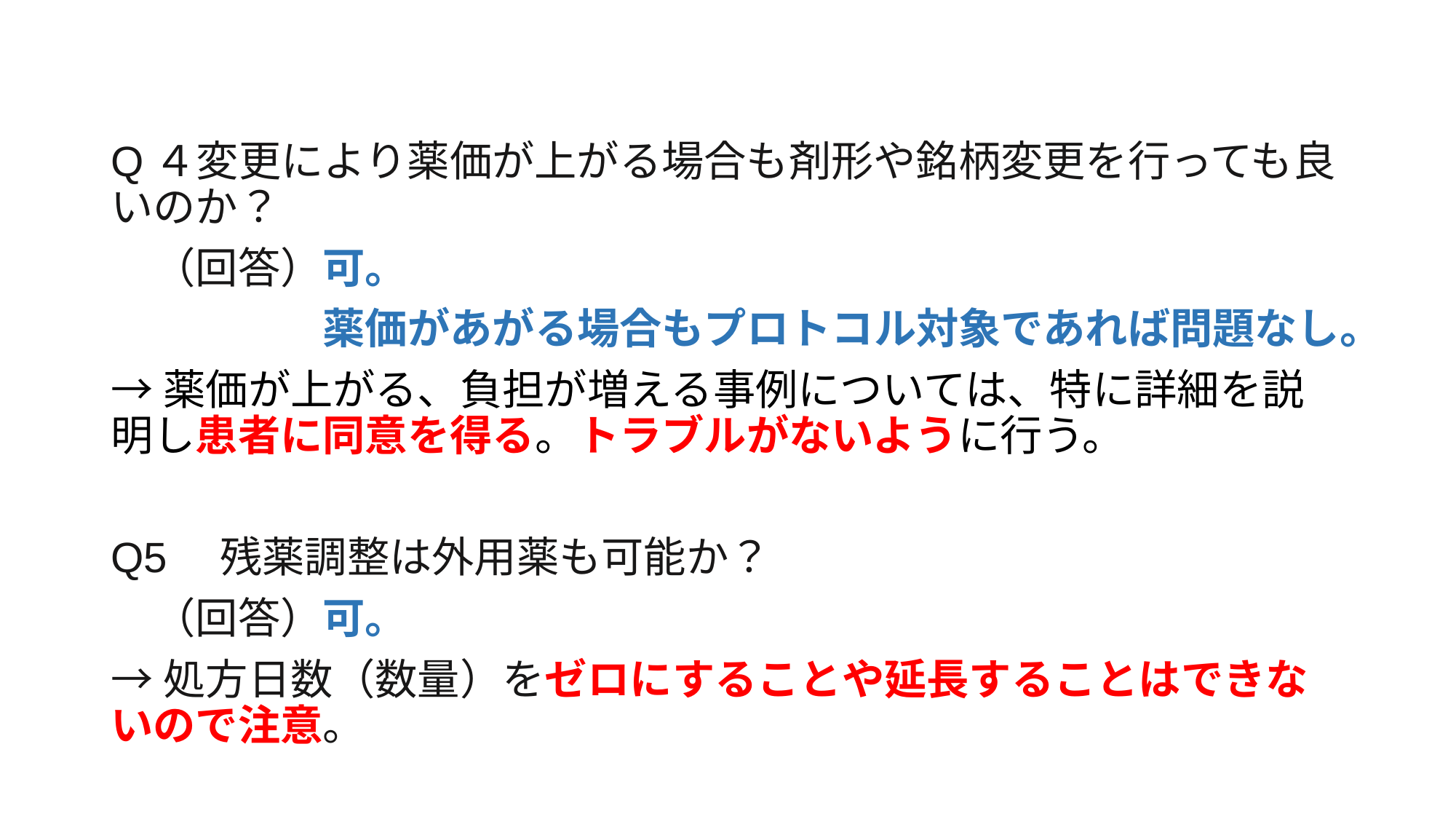

Q４変更により薬価が上がる場合も剤形や銘柄変更を行っても良いのか？
　（回答）可。
　　　　　薬価があがる場合もプロトコル対象であれば問題なし。
→薬価が上がる、負担が増える事例については、特に詳細を説明し患者に同意を得る。トラブルがないように行う。

Q5　残薬調整は外用薬も可能か？
　（回答）可。
→処方日数（数量）をゼロにすることや延長することはできないので注意。